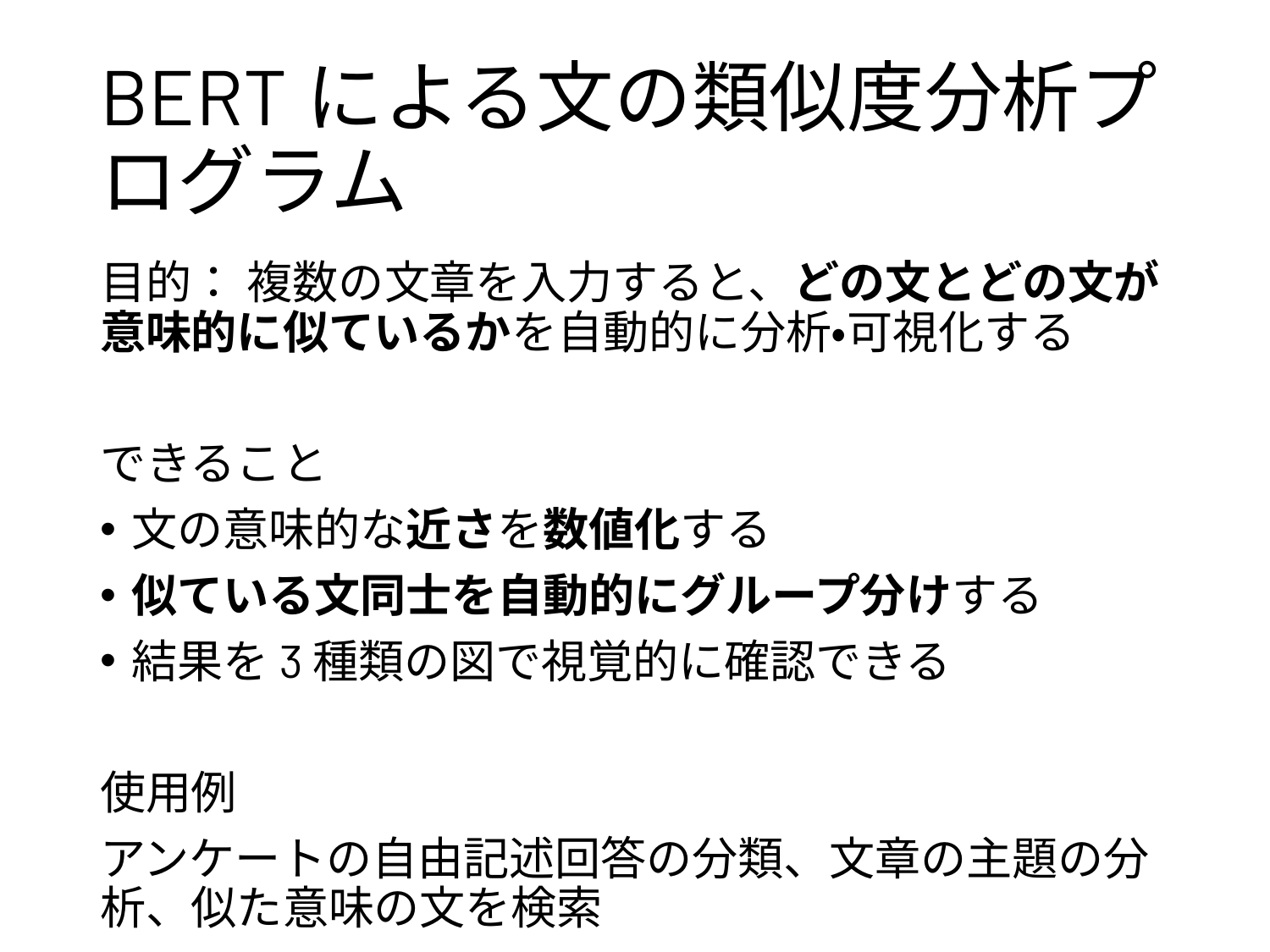

# BERTによる文の類似度分析プログラム
目的： 複数の文章を入力すると、どの文とどの文が意味的に似ているかを自動的に分析・可視化する

できること
文の意味的な近さを数値化する
似ている文同士を自動的にグループ分けする
結果を3種類の図で視覚的に確認できる

使用例
アンケートの自由記述回答の分類、文章の主題の分析、似た意味の文を検索